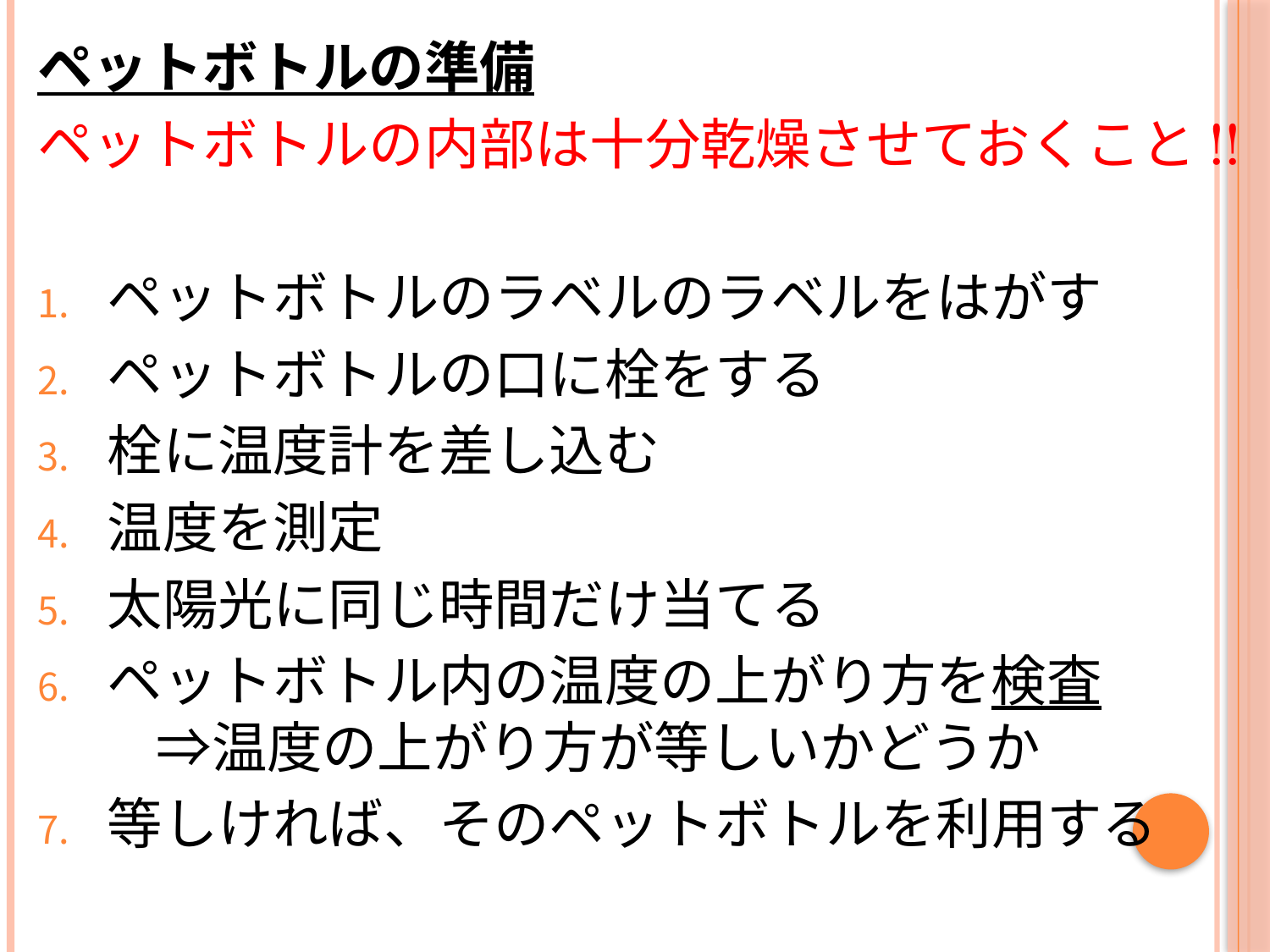

ペットボトルの準備
ペットボトルの内部は十分乾燥させておくこと!!

ペットボトルのラベルのラベルをはがす
ペットボトルの口に栓をする
栓に温度計を差し込む
温度を測定
太陽光に同じ時間だけ当てる
ペットボトル内の温度の上がり方を検査
    ⇒温度の上がり方が等しいかどうか
等しければ、そのペットボトルを利用する